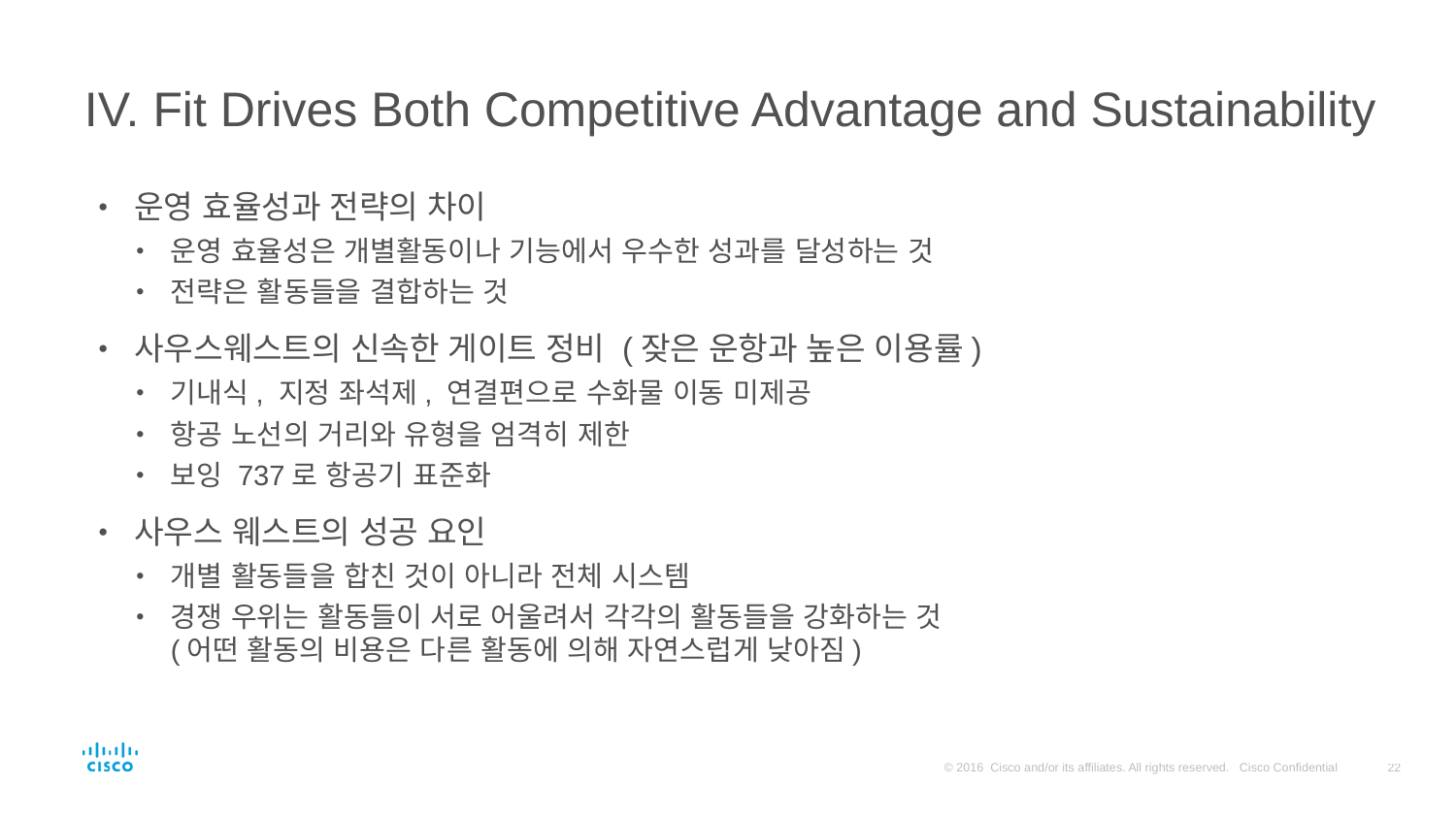

# IV. Fit Drives Both Competitive Advantage and Sustainability
운영 효율성과 전략의 차이
운영 효율성은 개별활동이나 기능에서 우수한 성과를 달성하는 것
전략은 활동들을 결합하는 것
사우스웨스트의 신속한 게이트 정비 (잦은 운항과 높은 이용률)
기내식, 지정 좌석제, 연결편으로 수화물 이동 미제공
항공 노선의 거리와 유형을 엄격히 제한
보잉 737로 항공기 표준화
사우스 웨스트의 성공 요인
개별 활동들을 합친 것이 아니라 전체 시스템
경쟁 우위는 활동들이 서로 어울려서 각각의 활동들을 강화하는 것
(어떤 활동의 비용은 다른 활동에 의해 자연스럽게 낮아짐)